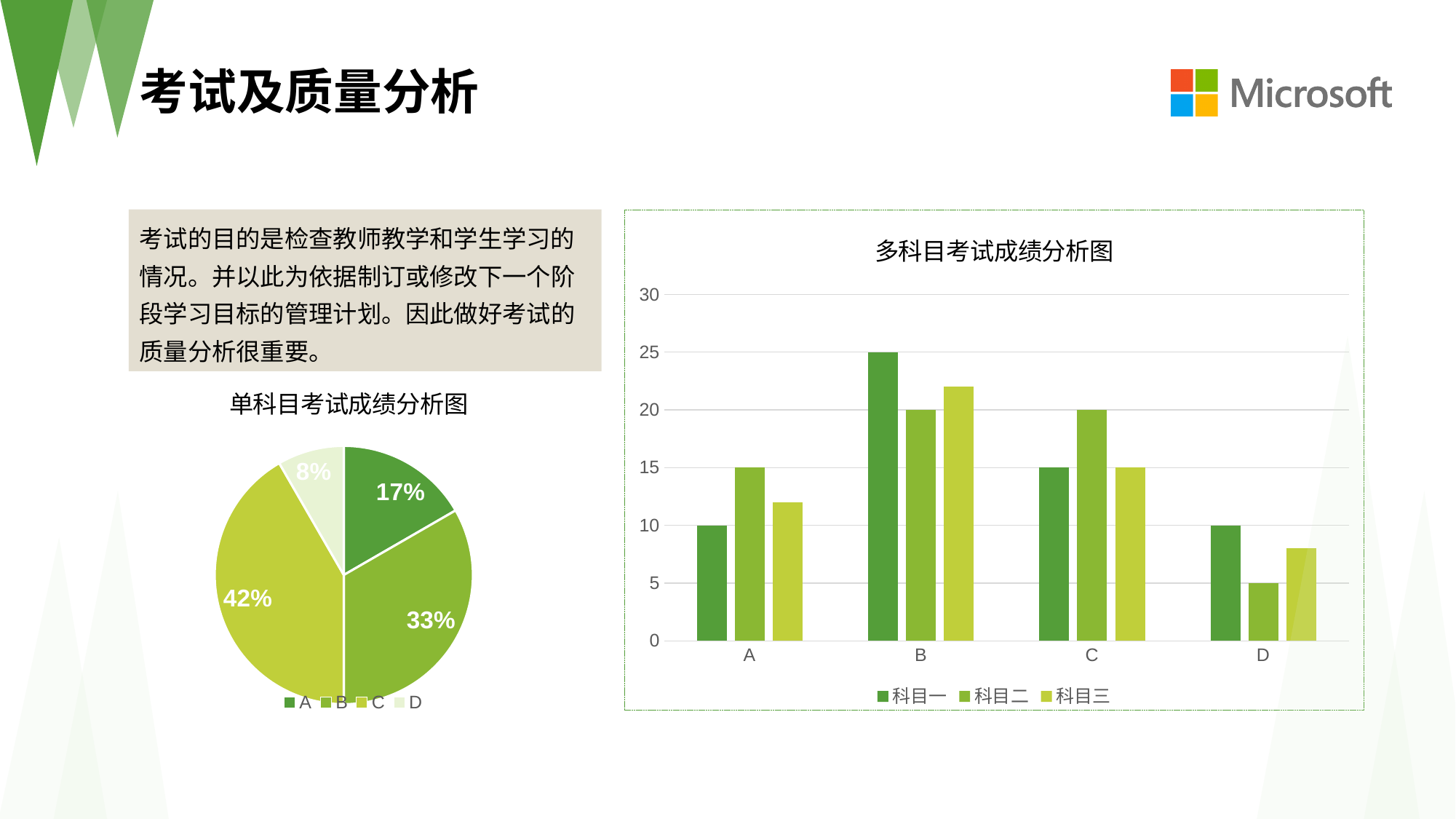

考试及质量分析
考试的目的是检查教师教学和学生学习的情况。并以此为依据制订或修改下一个阶段学习目标的管理计划。因此做好考试的质量分析很重要。

### Chart: 多科目考试成绩分析图

| Category | 科目一 | 科目二 | 科目三 |
|---|---|---|---|
| A | 10.0 | 15.0 | 12.0 |
| B | 25.0 | 20.0 | 22.0 |
| C | 15.0 | 20.0 | 15.0 |
| D | 10.0 | 5.0 | 8.0 |

### Chart: 单科目考试成绩分析图

| Category | 图表标题 |
|---|---|
| A | 10.0 |
| B | 20.0 |
| C | 25.0 |
| D | 5.0 |